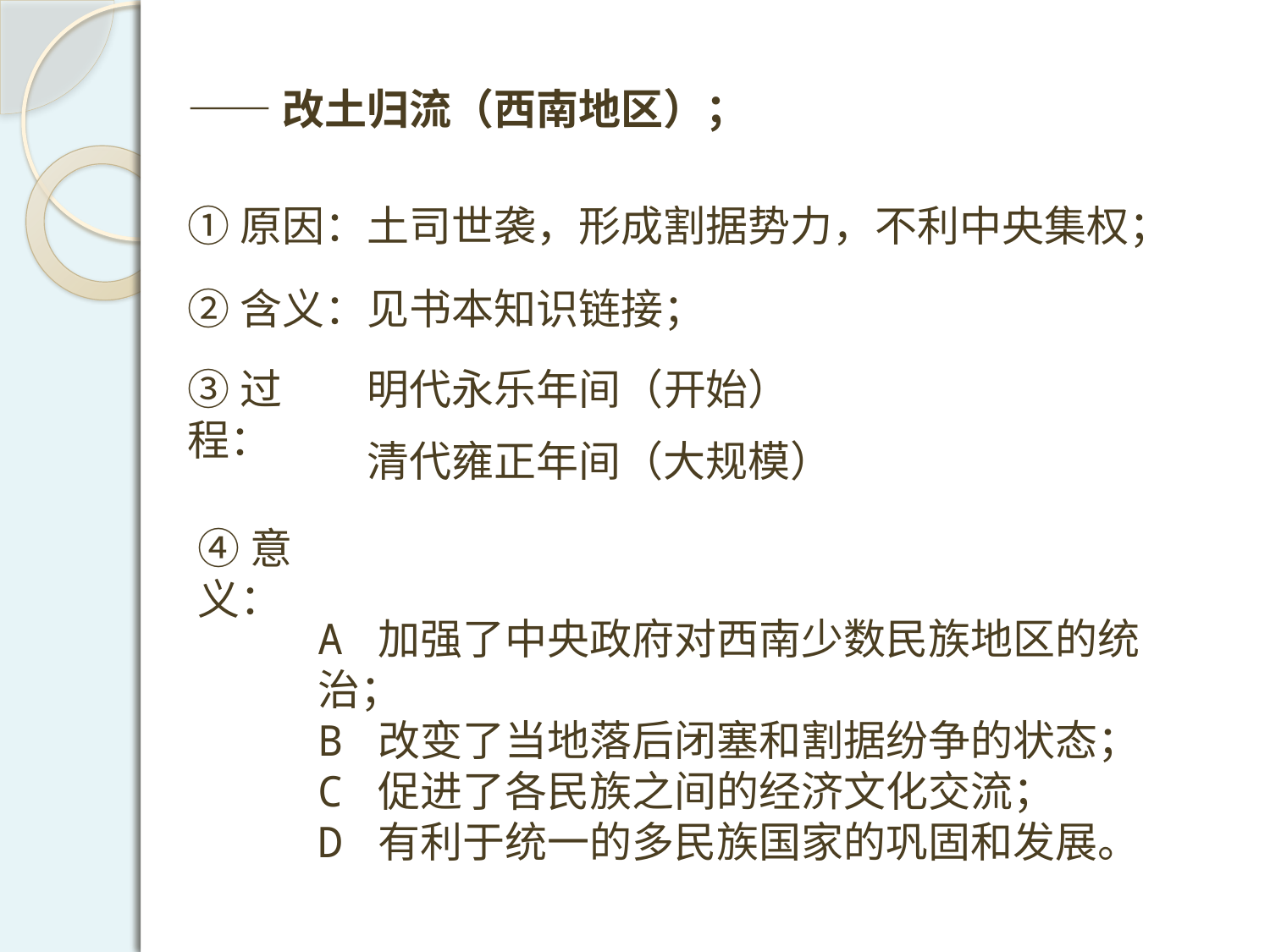

——改土归流（西南地区）；
①原因：土司世袭，形成割据势力，不利中央集权；
②含义：见书本知识链接；
③过程：
明代永乐年间（开始）
清代雍正年间（大规模）
④意义：
A 加强了中央政府对西南少数民族地区的统治；
B 改变了当地落后闭塞和割据纷争的状态；
C 促进了各民族之间的经济文化交流；
D 有利于统一的多民族国家的巩固和发展。